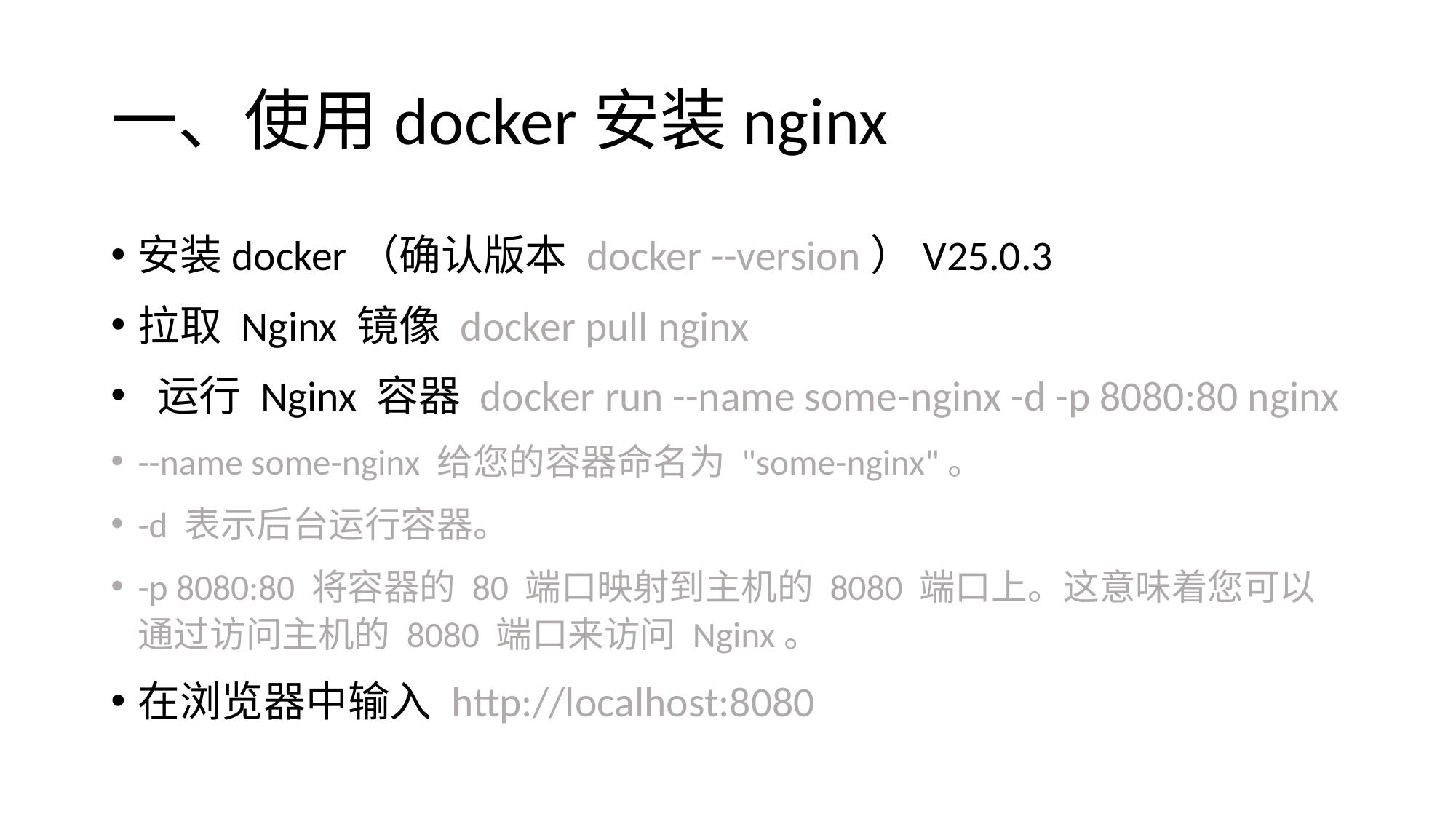

# 一、使用docker安装nginx
安装docker（确认版本 docker --version）V25.0.3
拉取 Nginx 镜像 docker pull nginx
 运行 Nginx 容器 docker run --name some-nginx -d -p 8080:80 nginx
--name some-nginx 给您的容器命名为 "some-nginx"。
-d 表示后台运行容器。
-p 8080:80 将容器的 80 端口映射到主机的 8080 端口上。这意味着您可以通过访问主机的 8080 端口来访问 Nginx。
在浏览器中输入 http://localhost:8080